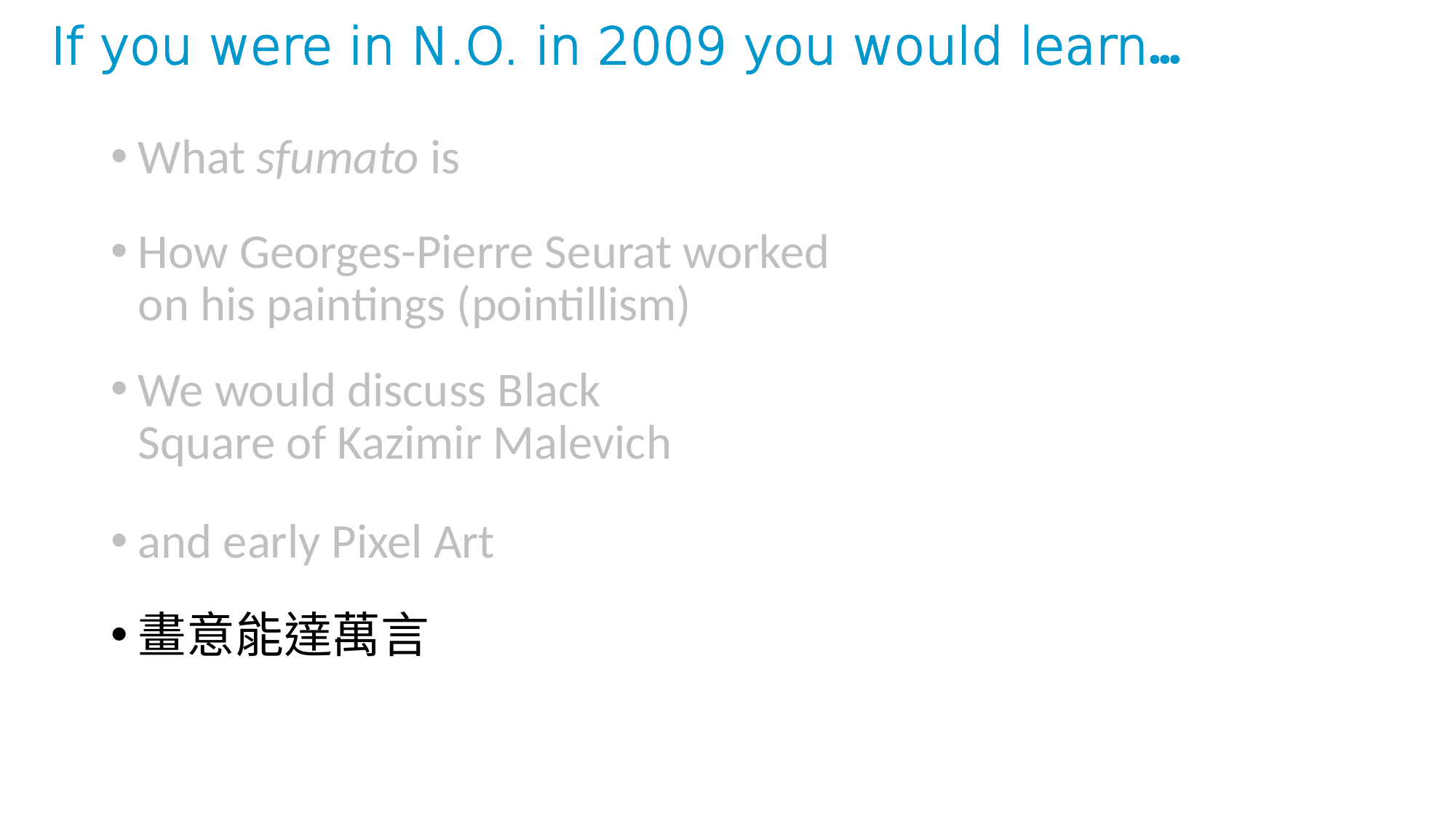

# If you were in N.O. in 2009 you would learn…
What sfumato is
How Georges-Pierre Seurat worked on his paintings (pointillism)
We would discuss Black Square of Kazimir Malevich
and early Pixel Art
畫意能達萬言